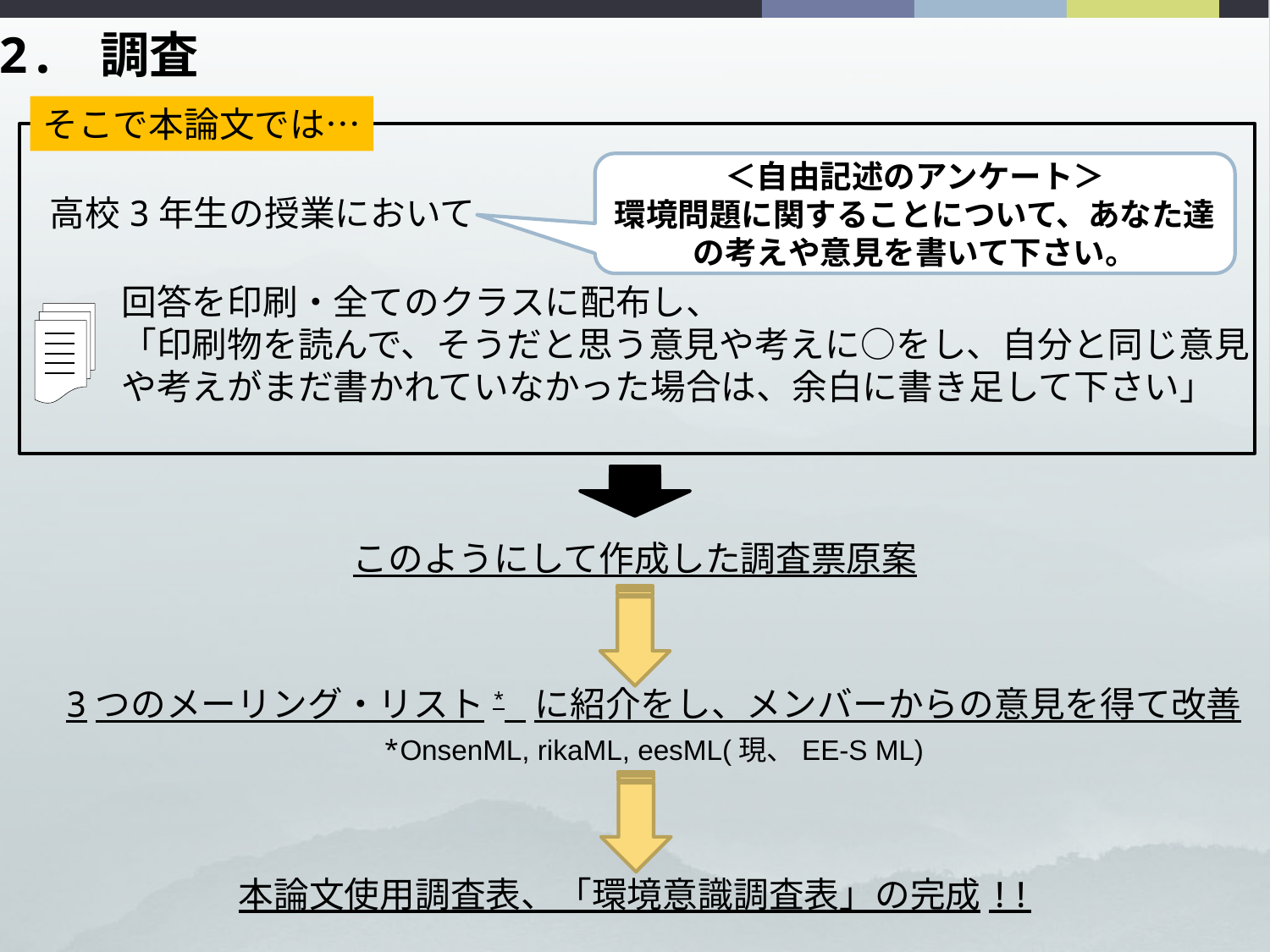

2. 調査
そこで本論文では…

高校3年生の授業において

＜自由記述のアンケート＞
環境問題に関することについて、あなた達の考えや意見を書いて下さい。
回答を印刷・全てのクラスに配布し、
「印刷物を読んで、そうだと思う意見や考えに○をし、自分と同じ意見や考えがまだ書かれていなかった場合は、余白に書き足して下さい」

このようにして作成した調査票原案

3つのメーリング・リスト* に紹介をし、メンバーからの意見を得て改善
*OnsenML, rikaML, eesML(現、EE-S ML)

本論文使用調査表、「環境意識調査表」の完成!!